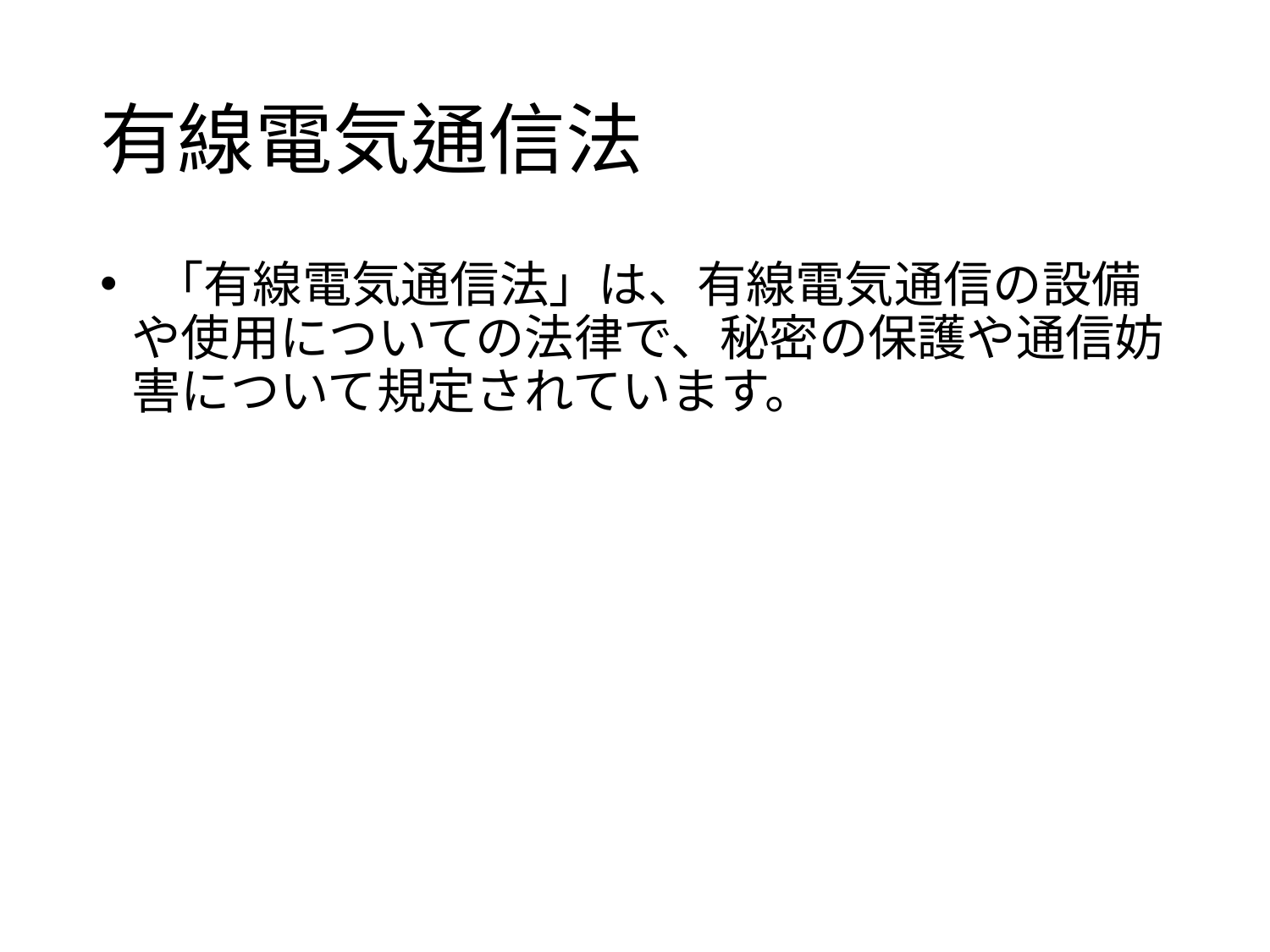

# 有線電気通信法
 「有線電気通信法」は、有線電気通信の設備や使用についての法律で、秘密の保護や通信妨害について規定されています。